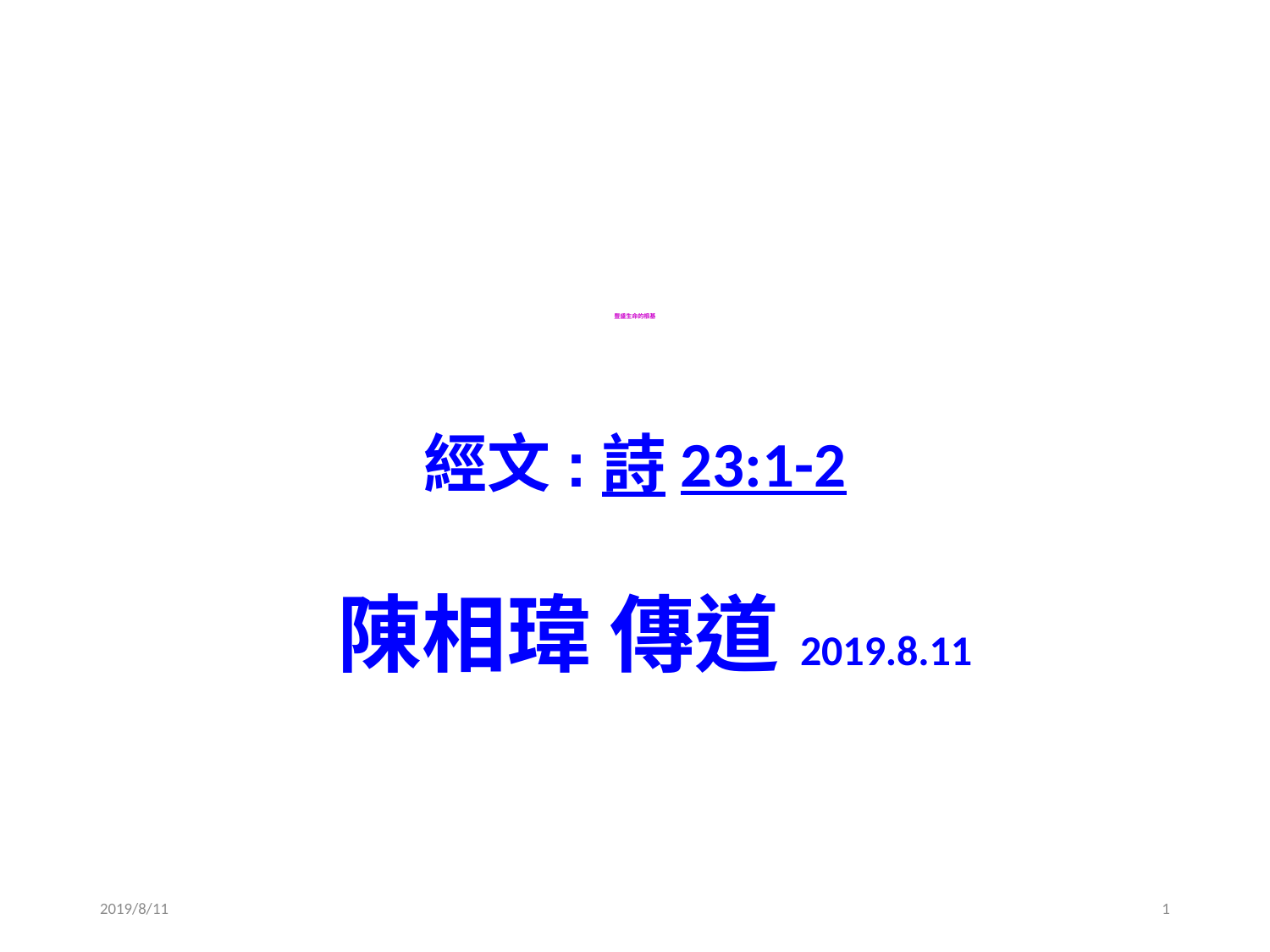

# 豐盛生命的根基
經文:詩23:1-2
 陳相瑋 傳道2019.8.11
2019/8/11
1